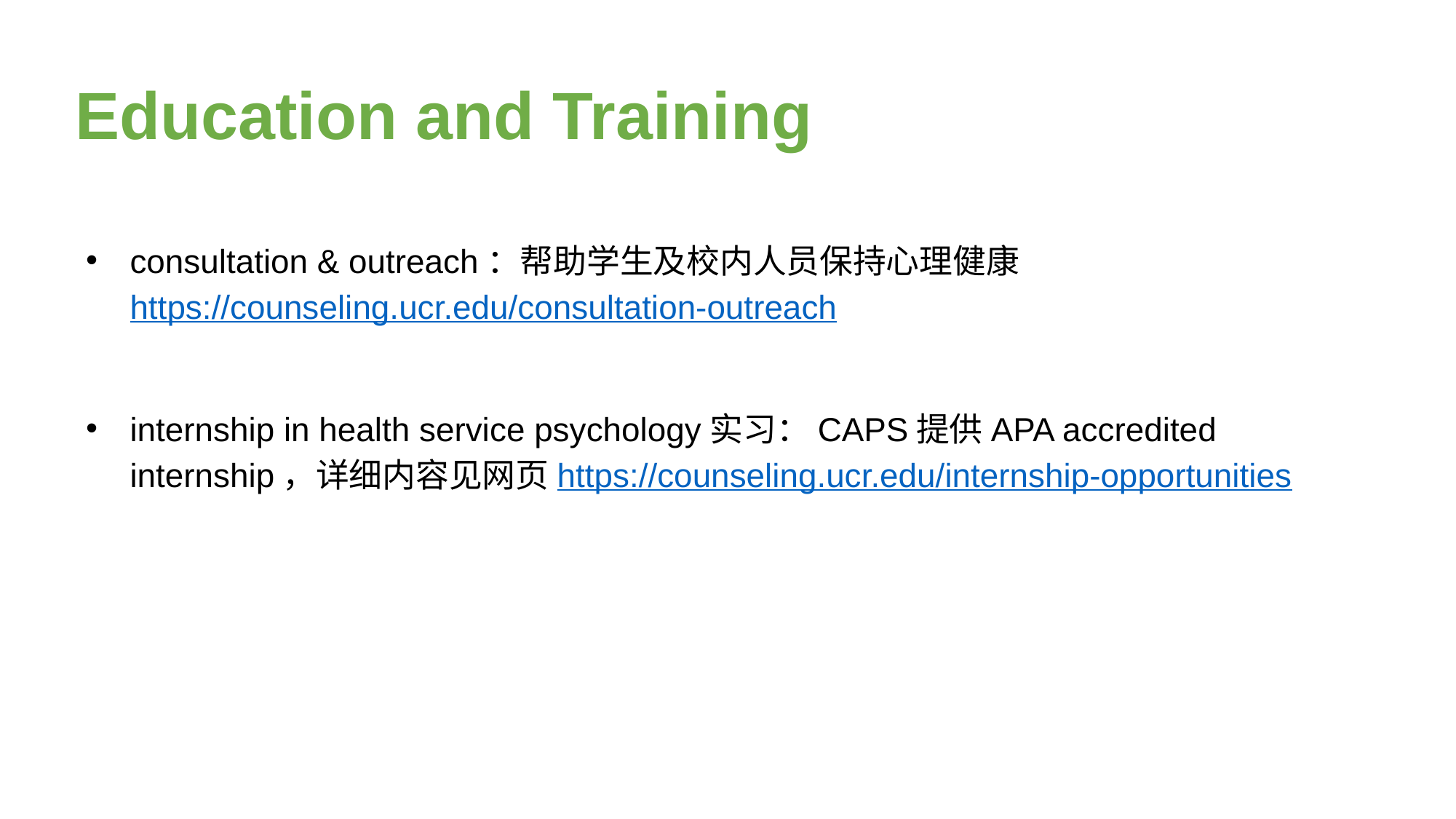

# Education and Training
consultation & outreach：帮助学生及校内人员保持心理健康https://counseling.ucr.edu/consultation-outreach

internship in health service psychology实习：CAPS提供APA accredited internship，详细内容见网页https://counseling.ucr.edu/internship-opportunities